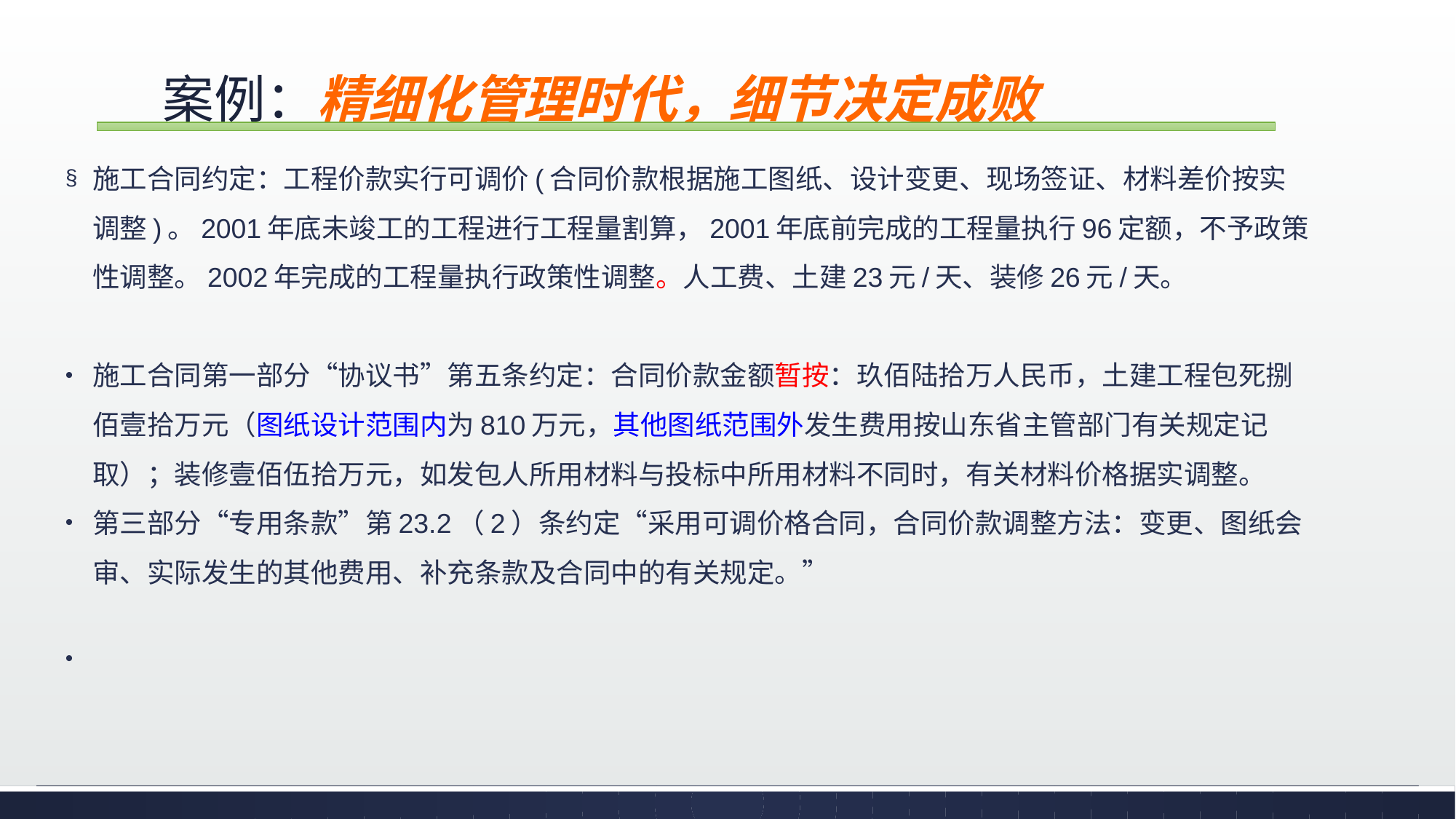

# 案例：精细化管理时代，细节决定成败

施工合同约定：工程价款实行可调价(合同价款根据施工图纸、设计变更、现场签证、材料差价按实调整)。2001年底未竣工的工程进行工程量割算，2001年底前完成的工程量执行96定额，不予政策性调整。2002年完成的工程量执行政策性调整。人工费、土建23元/天、装修26元/天。

施工合同第一部分“协议书”第五条约定：合同价款金额暂按：玖佰陆拾万人民币，土建工程包死捌佰壹拾万元（图纸设计范围内为810万元，其他图纸范围外发生费用按山东省主管部门有关规定记取）；装修壹佰伍拾万元，如发包人所用材料与投标中所用材料不同时，有关材料价格据实调整。
第三部分“专用条款”第23.2（2）条约定“采用可调价格合同，合同价款调整方法：变更、图纸会审、实际发生的其他费用、补充条款及合同中的有关规定。”